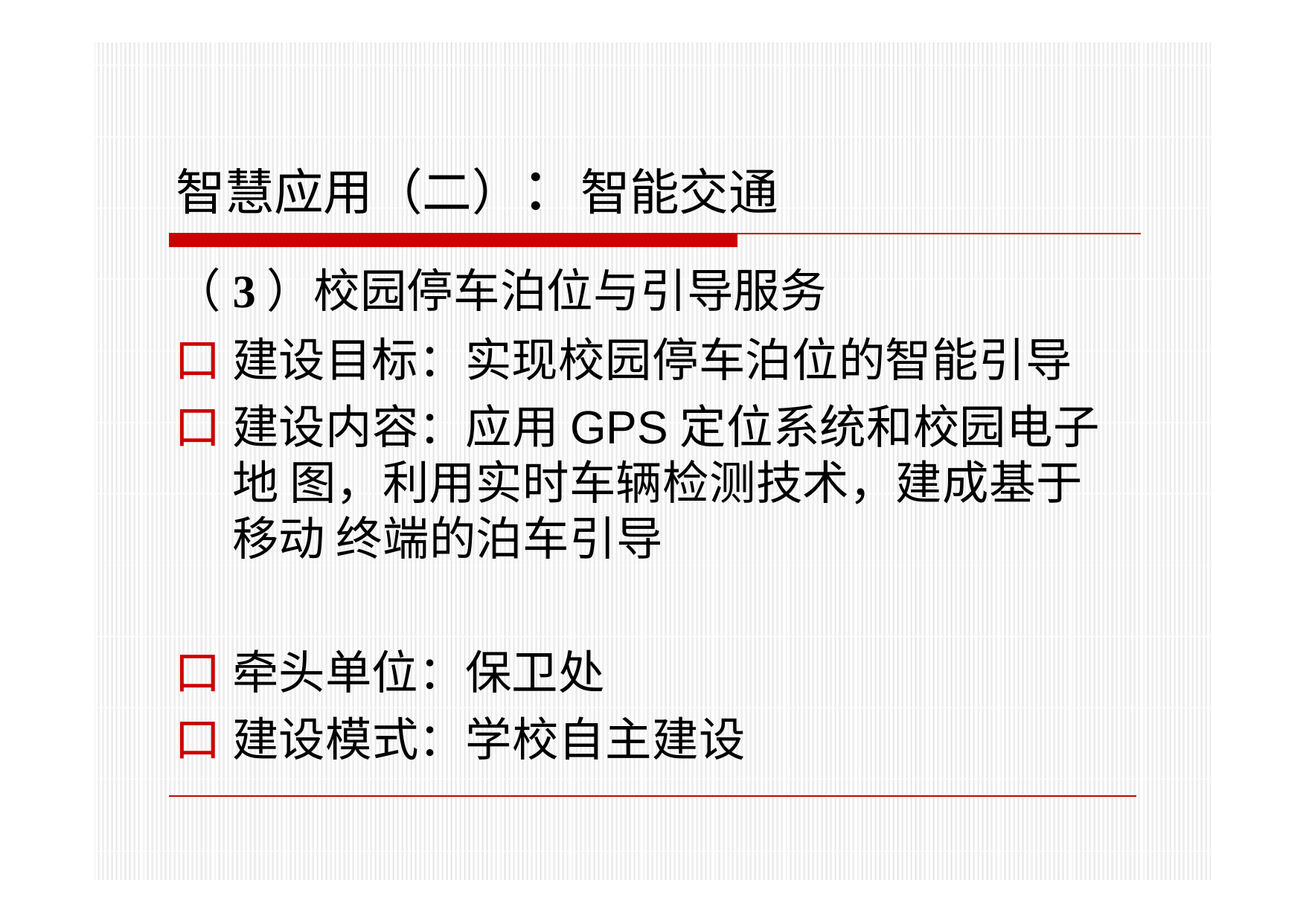

# 智慧应用（二）：智能交通

（3）校园停车泊位与引导服务

口 建设目标：实现校园停车泊位的智能引导

口 建设内容：应用GPS定位系统和校园电子地 图，利用实时车辆检测技术，建成基于移动 终端的泊车引导

口 牵头单位：保卫处

口 建设模式：学校自主建设